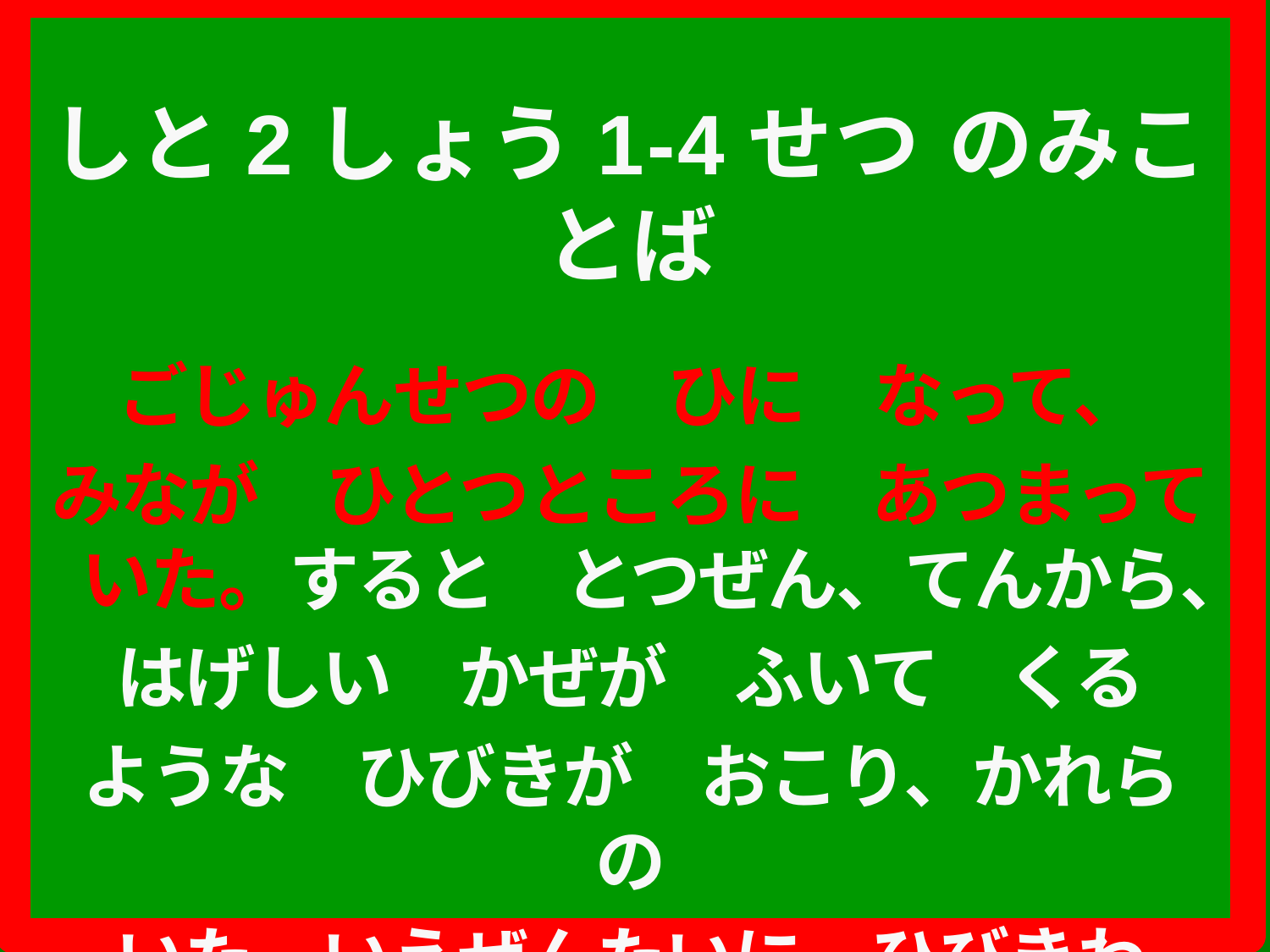

しと2しょう1-4せつ のみことば

ごじゅんせつの　ひに　なって、
みなが　ひとつところに　あつまっていた。すると　とつぜん、てんから、
はげしい　かぜが　ふいて　くる
ような　ひびきが　おこり、かれらの
いた　いえぜんたいに　ひびきわたった。